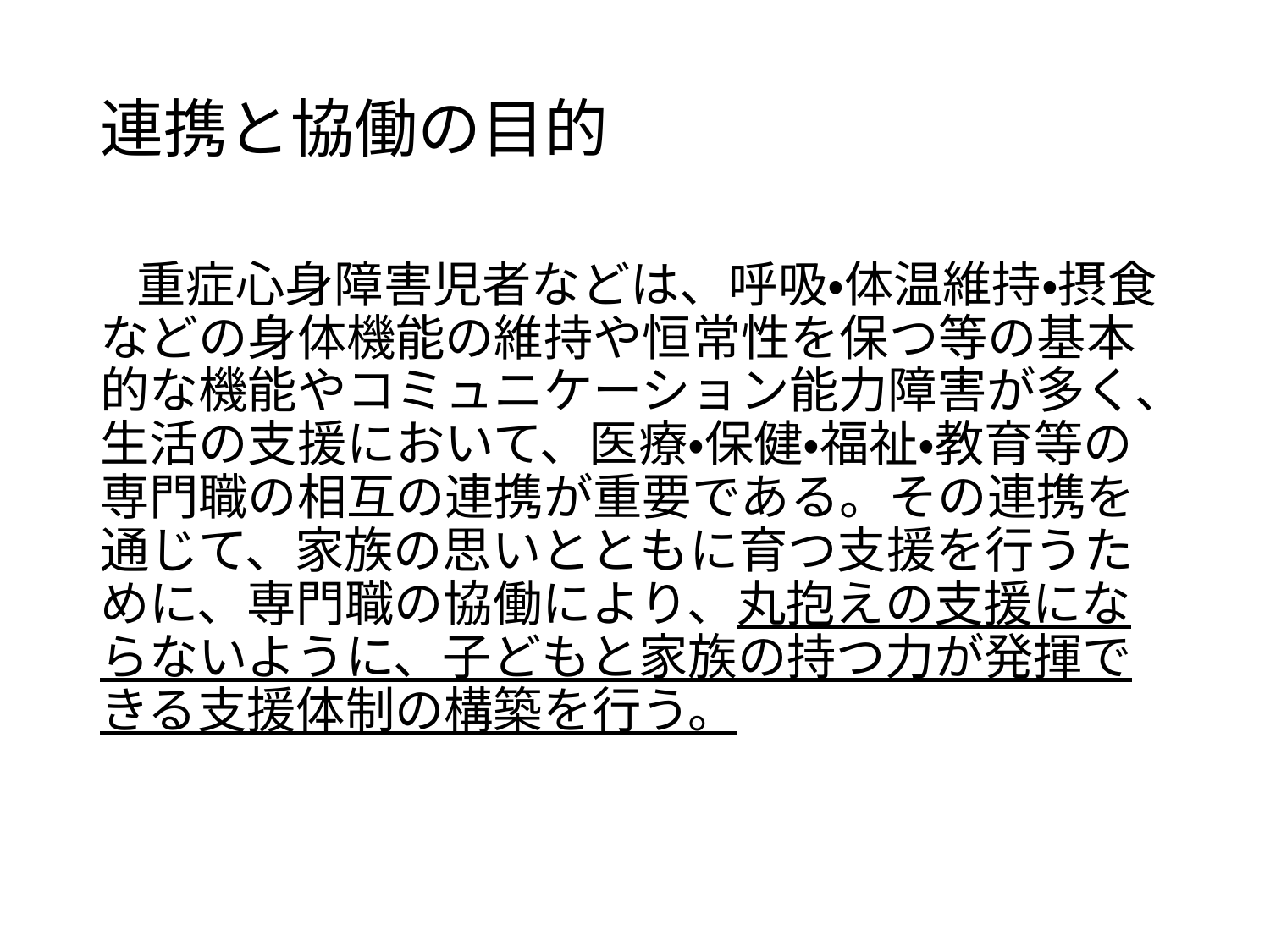

# 連携と協働の目的
　重症心身障害児者などは、呼吸・体温維持・摂食などの身体機能の維持や恒常性を保つ等の基本的な機能やコミュニケーション能力障害が多く、生活の支援において、医療・保健・福祉・教育等の専門職の相互の連携が重要である。その連携を通じて、家族の思いとともに育つ支援を行うために、専門職の協働により、丸抱えの支援にならないように、子どもと家族の持つ力が発揮できる支援体制の構築を行う。